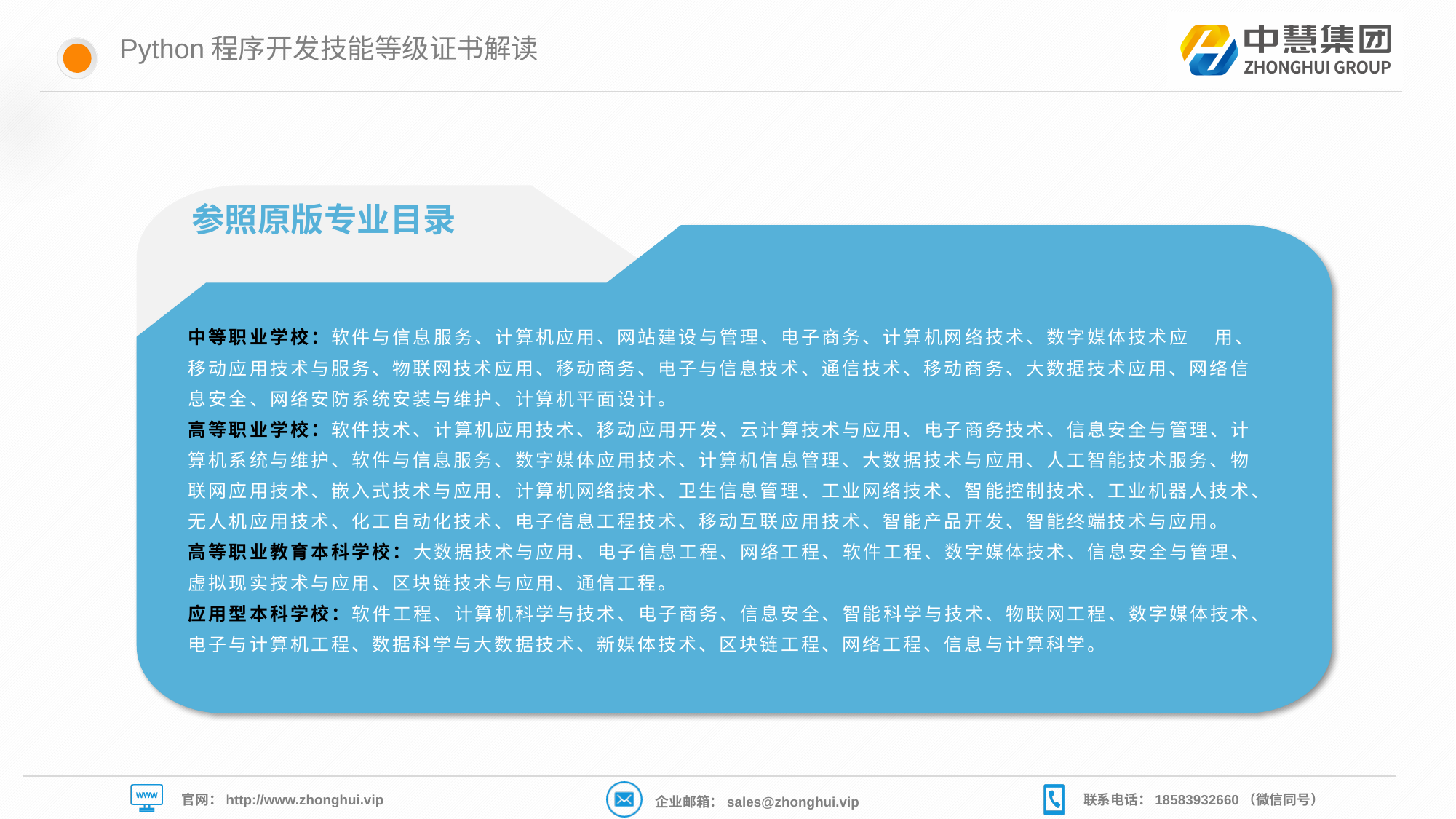

Python程序开发技能等级证书解读

参照原版专业目录

中等职业学校：软件与信息服务、计算机应用、网站建设与管理、电子商务、计算机网络技术、数字媒体技术应    用、移动应用技术与服务、物联网技术应用、移动商务、电子与信息技术、通信技术、移动商务、大数据技术应用、网络信息安全、网络安防系统安装与维护、计算机平面设计。
高等职业学校：软件技术、计算机应用技术、移动应用开发、云计算技术与应用、电子商务技术、信息安全与管理、计算机系统与维护、软件与信息服务、数字媒体应用技术、计算机信息管理、大数据技术与应用、人工智能技术服务、物联网应用技术、嵌入式技术与应用、计算机网络技术、卫生信息管理、工业网络技术、智能控制技术、工业机器人技术、无人机应用技术、化工自动化技术、电子信息工程技术、移动互联应用技术、智能产品开发、智能终端技术与应用。
高等职业教育本科学校：大数据技术与应用、电子信息工程、网络工程、软件工程、数字媒体技术、信息安全与管理、虚拟现实技术与应用、区块链技术与应用、通信工程。
应用型本科学校：软件工程、计算机科学与技术、电子商务、信息安全、智能科学与技术、物联网工程、数字媒体技术、电子与计算机工程、数据科学与大数据技术、新媒体技术、区块链工程、网络工程、信息与计算科学。